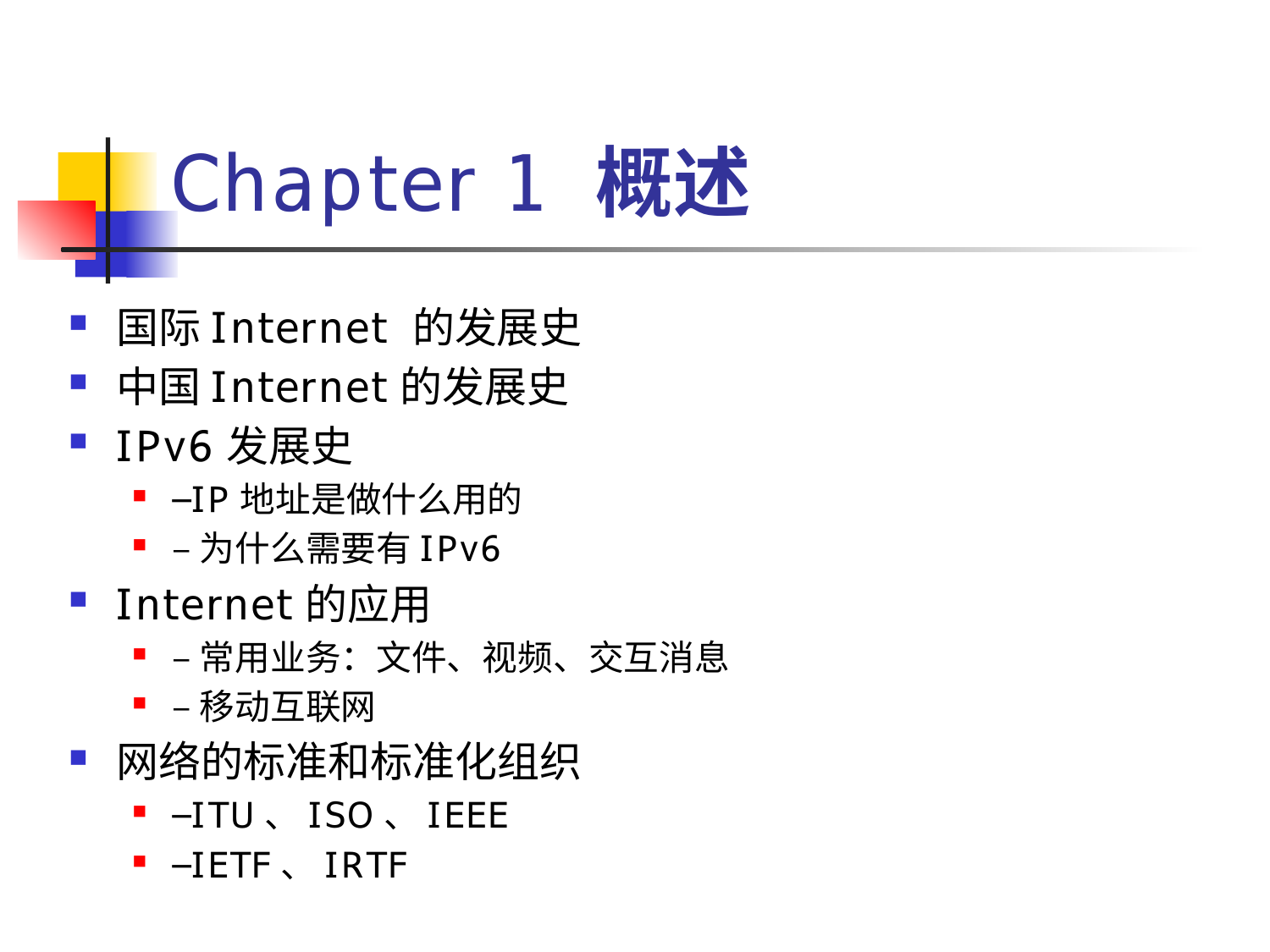

# Chapter 1 概述
国际Internet 的发展史
中国Internet的发展史
IPv6发展史
–IP地址是做什么用的
–为什么需要有IPv6
Internet的应用
–常用业务：文件、视频、交互消息
–移动互联网
网络的标准和标准化组织
–ITU、ISO、IEEE
–IETF、IRTF